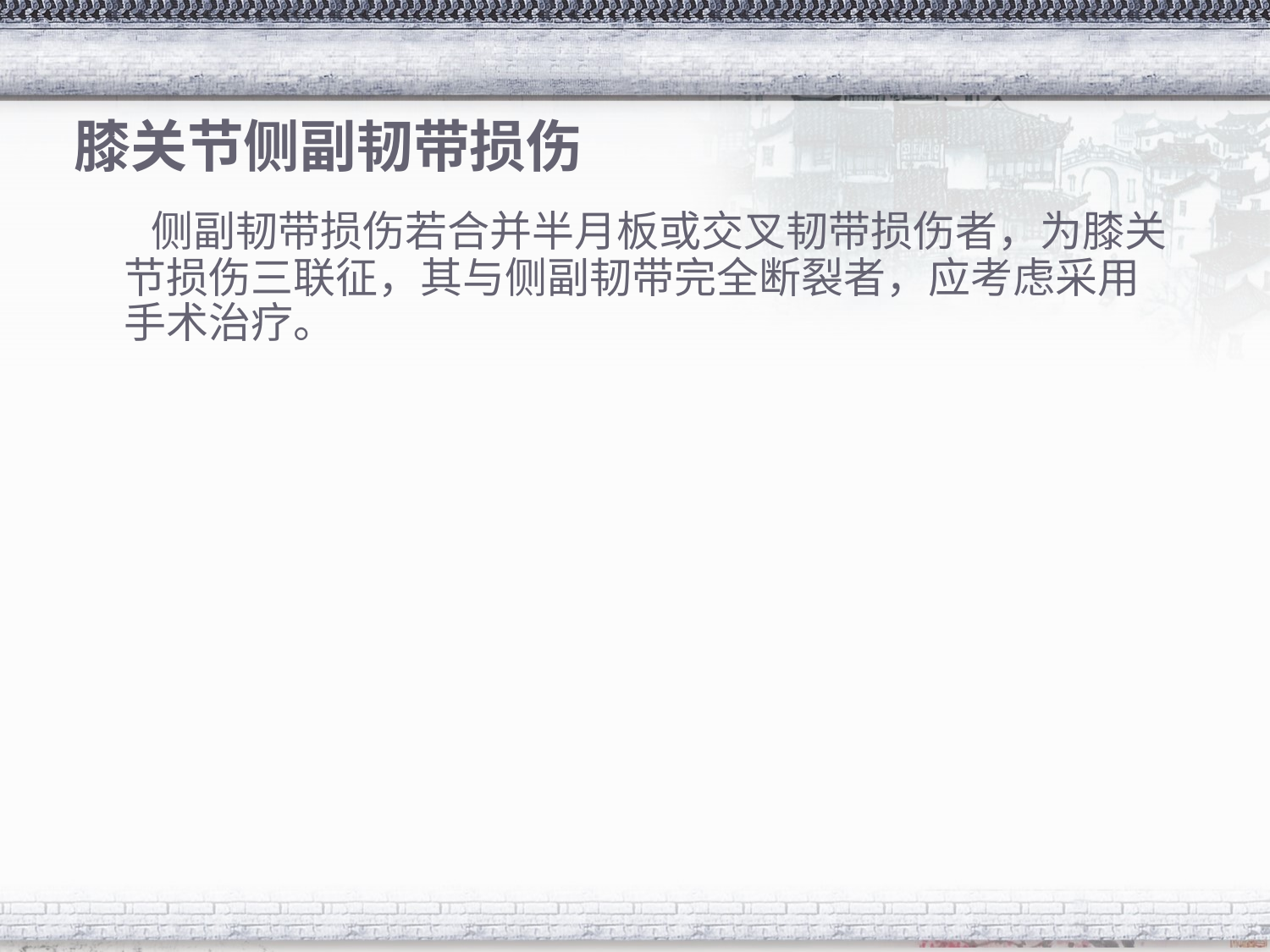

# 膝关节侧副韧带损伤
       侧副韧带损伤若合并半月板或交叉韧带损伤者，为膝关节损伤三联征，其与侧副韧带完全断裂者，应考虑采用手术治疗。